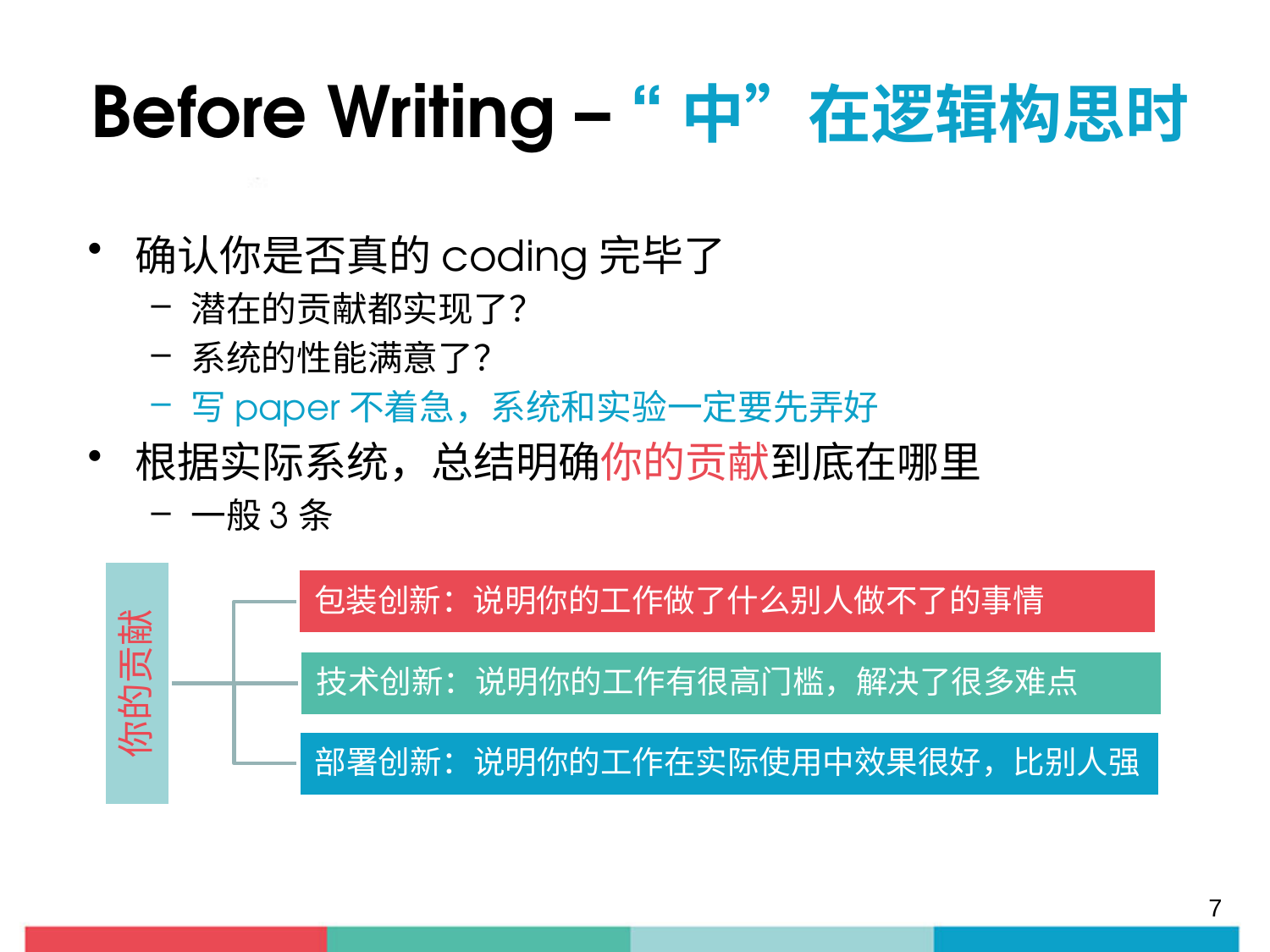

# Before Writing – “中”在逻辑构思时
确认你是否真的coding完毕了
潜在的贡献都实现了？
系统的性能满意了？
写paper不着急，系统和实验一定要先弄好
根据实际系统，总结明确你的贡献到底在哪里
一般3条

你的贡献
 包装创新：说明你的工作做了什么别人做不了的事情
 技术创新：说明你的工作有很高门槛，解决了很多难点
 部署创新：说明你的工作在实际使用中效果很好，比别人强
7